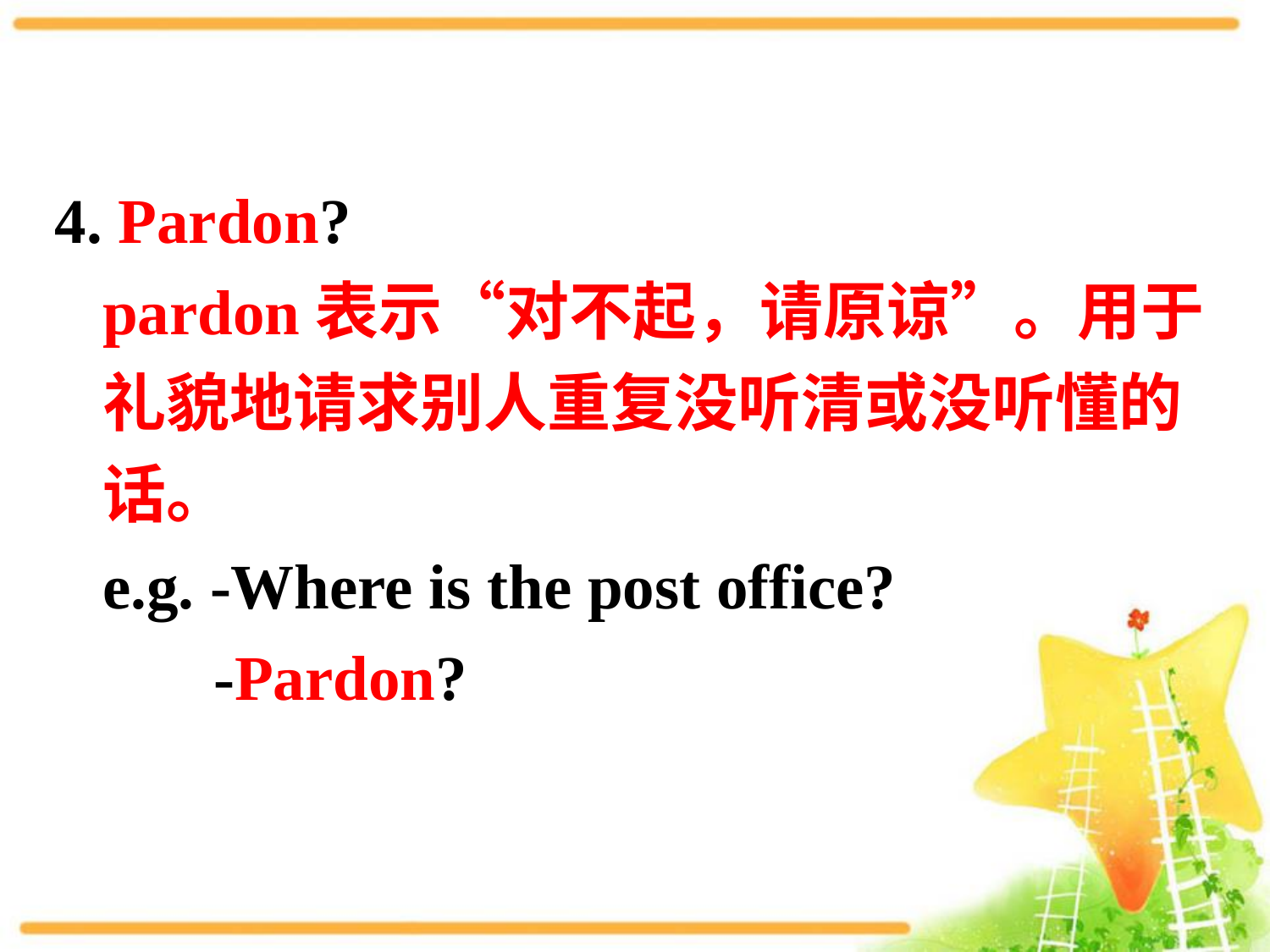

4. Pardon?
   pardon表示“对不起，请原谅”。用于礼貌地请求别人重复没听清或没听懂的话。
   e.g. -Where is the post office?
          -Pardon?